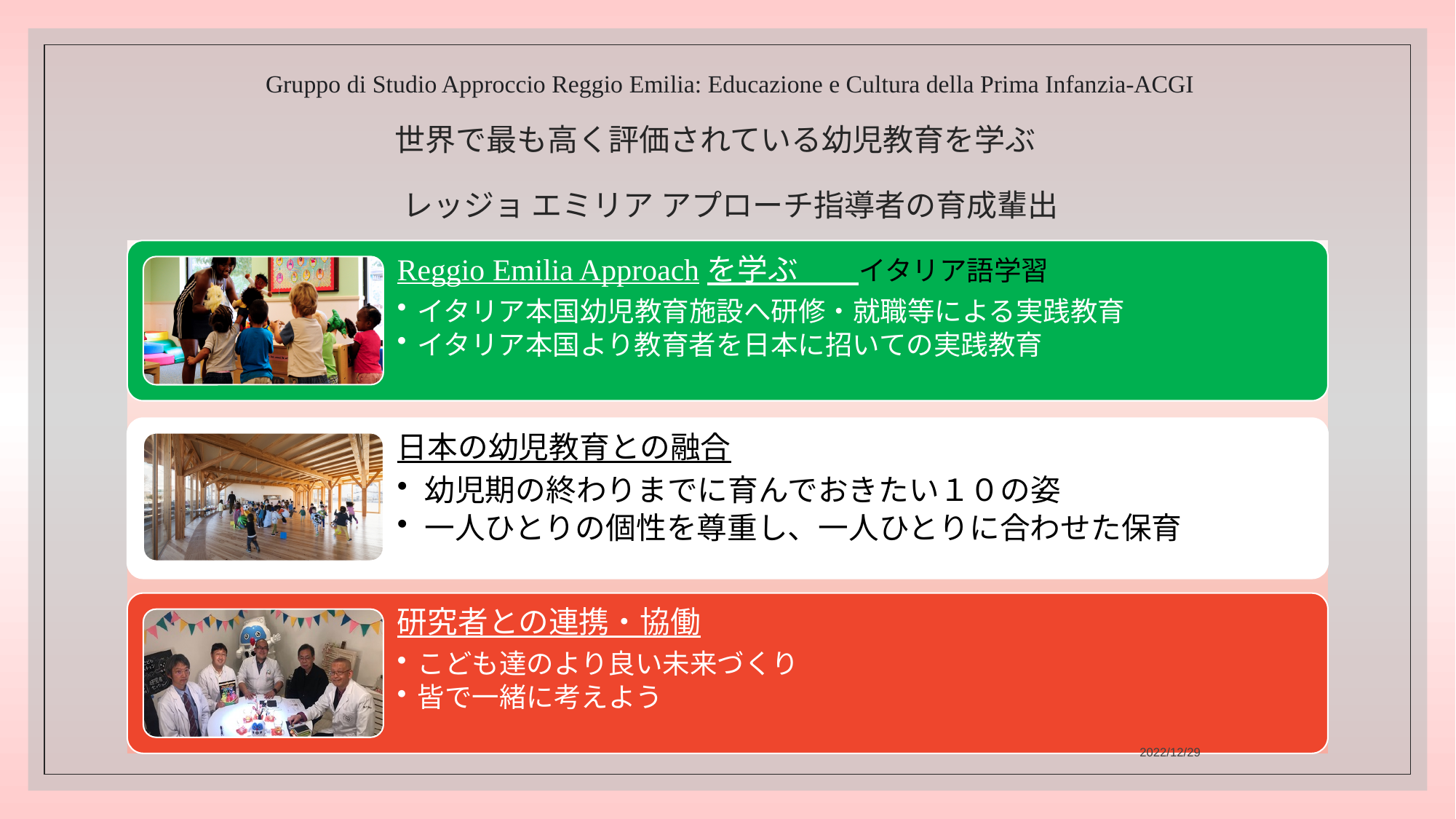

Gruppo di Studio Approccio Reggio Emilia: Educazione e Cultura della Prima Infanzia-ACGI

世界で最も高く評価されている幼児教育を学ぶ

レッジョ エミリア アプローチ指導者の育成輩出
#
Reggio Emilia Approachを学ぶ　　イタリア語学習
イタリア本国幼児教育施設へ研修・就職等による実践教育
イタリア本国より教育者を日本に招いての実践教育
日本の幼児教育との融合
幼児期の終わりまでに育んでおきたい１０の姿
一人ひとりの個性を尊重し、一人ひとりに合わせた保育
研究者との連携・協働
こども達のより良い未来づくり
皆で一緒に考えよう
2022/12/29